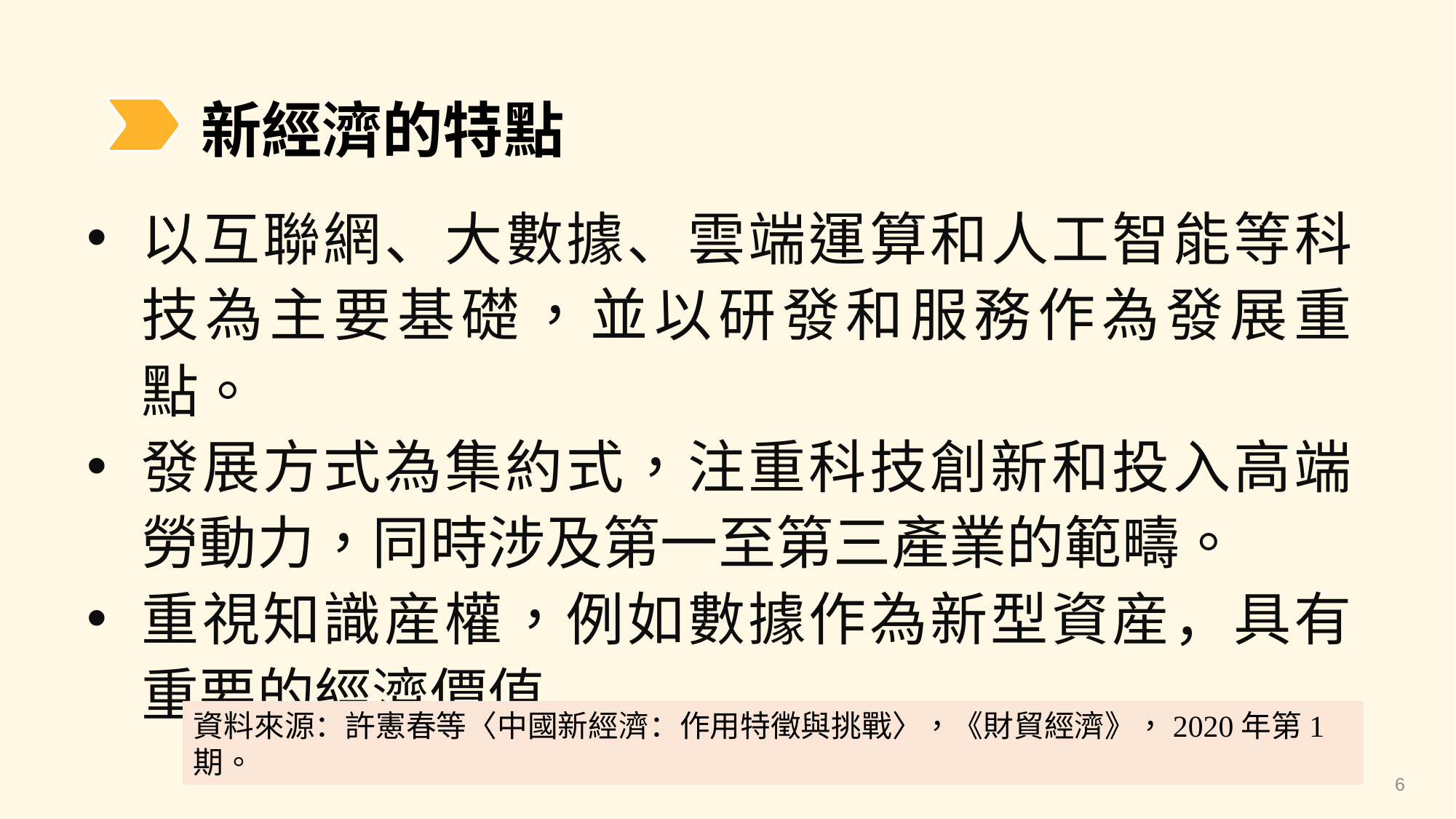

新經濟的特點
以互聯網、大數據、雲端運算和人工智能等科技為主要基礎，並以研發和服務作為發展重點。
發展方式為集約式，注重科技創新和投入高端勞動力，同時涉及第一至第三產業的範疇。
重視知識産權，例如數據作為新型資産，具有重要的經濟價值。
資料來源：許憲春等〈中國新經濟：作用特徵與挑戰〉，《財貿經濟》，2020年第1期。